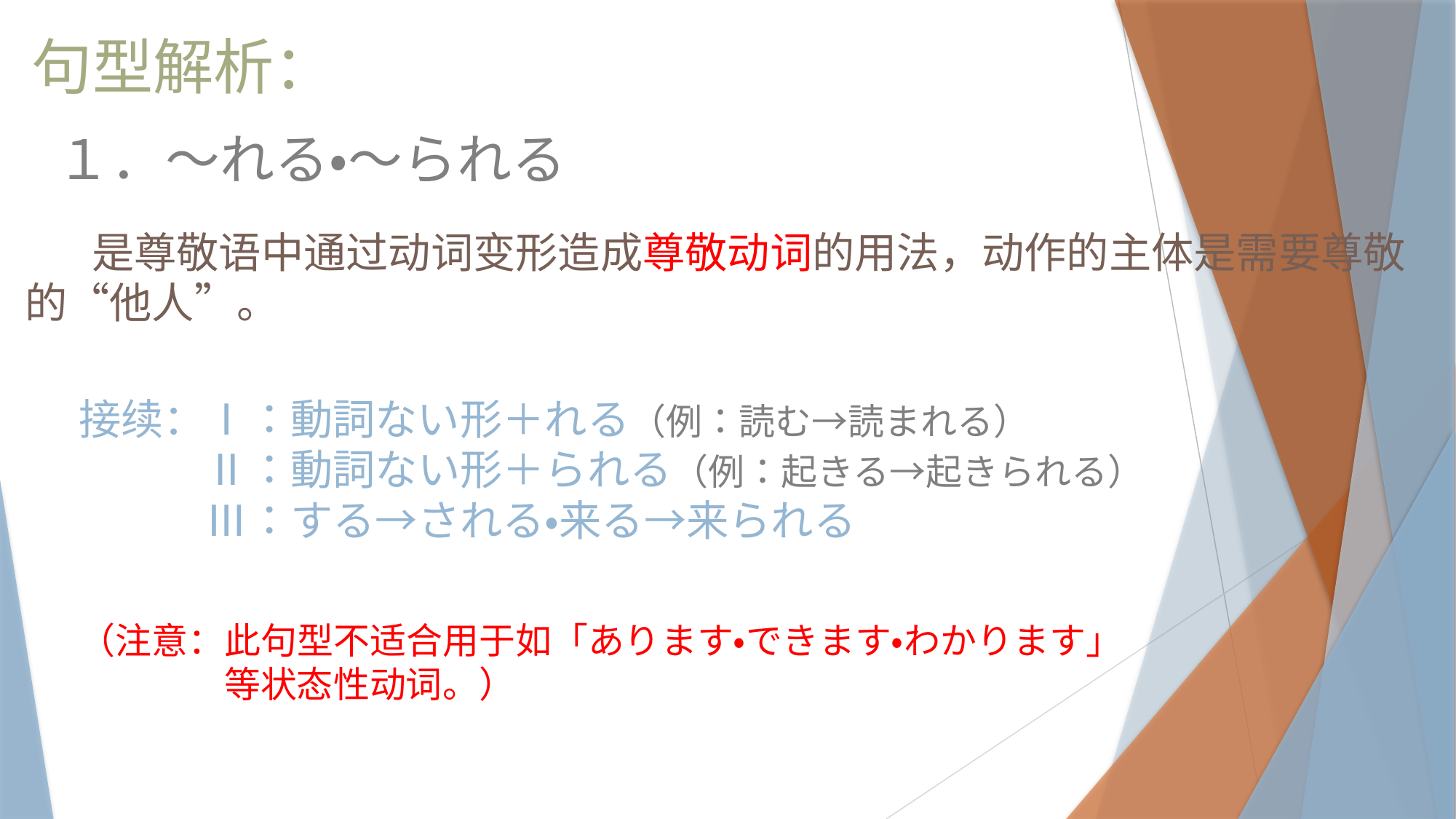

句型解析：
１．～れる・～られる
      是尊敬语中通过动词变形造成尊敬动词的用法，动作的主体是需要尊敬
的“他人”。
接续：Ⅰ：動詞ない形＋れる（例：読む→読まれる）
　　　Ⅱ：動詞ない形＋られる（例：起きる→起きられる）
　　　Ⅲ：する→される・来る→来られる
（注意：此句型不适合用于如「あります・できます・わかります」
　　　　等状态性动词。）